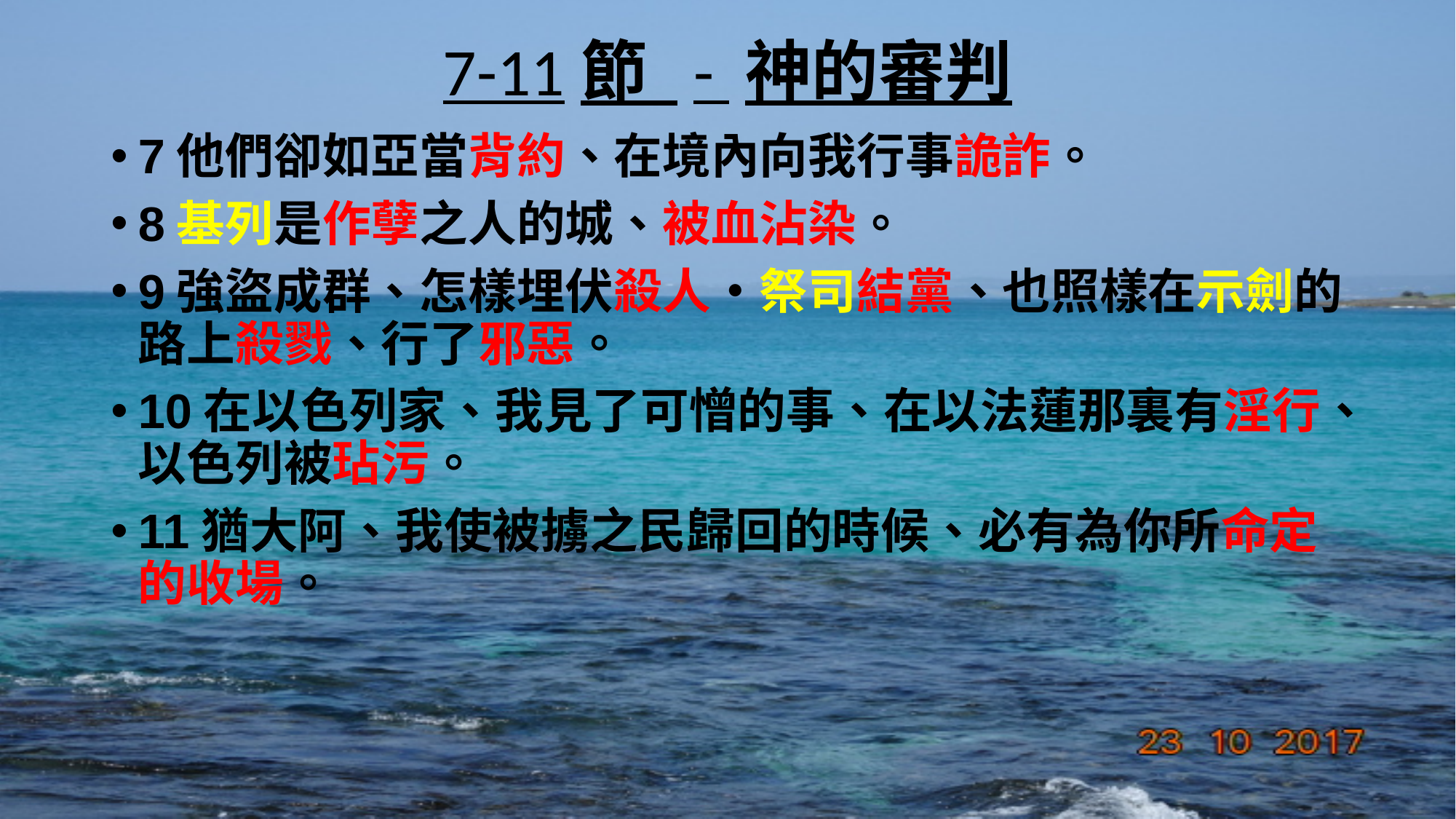

# 7-11節  - 神的審判
7他們卻如亞當背約、在境內向我行事詭詐。
8基列是作孽之人的城、被血沾染。
9強盜成群、怎樣埋伏殺人‧祭司結黨、也照樣在示劍的路上殺戮、行了邪惡。
10在以色列家、我見了可憎的事、在以法蓮那裏有淫行、以色列被玷污。
11猶大阿、我使被擄之民歸回的時候、必有為你所命定的收場。